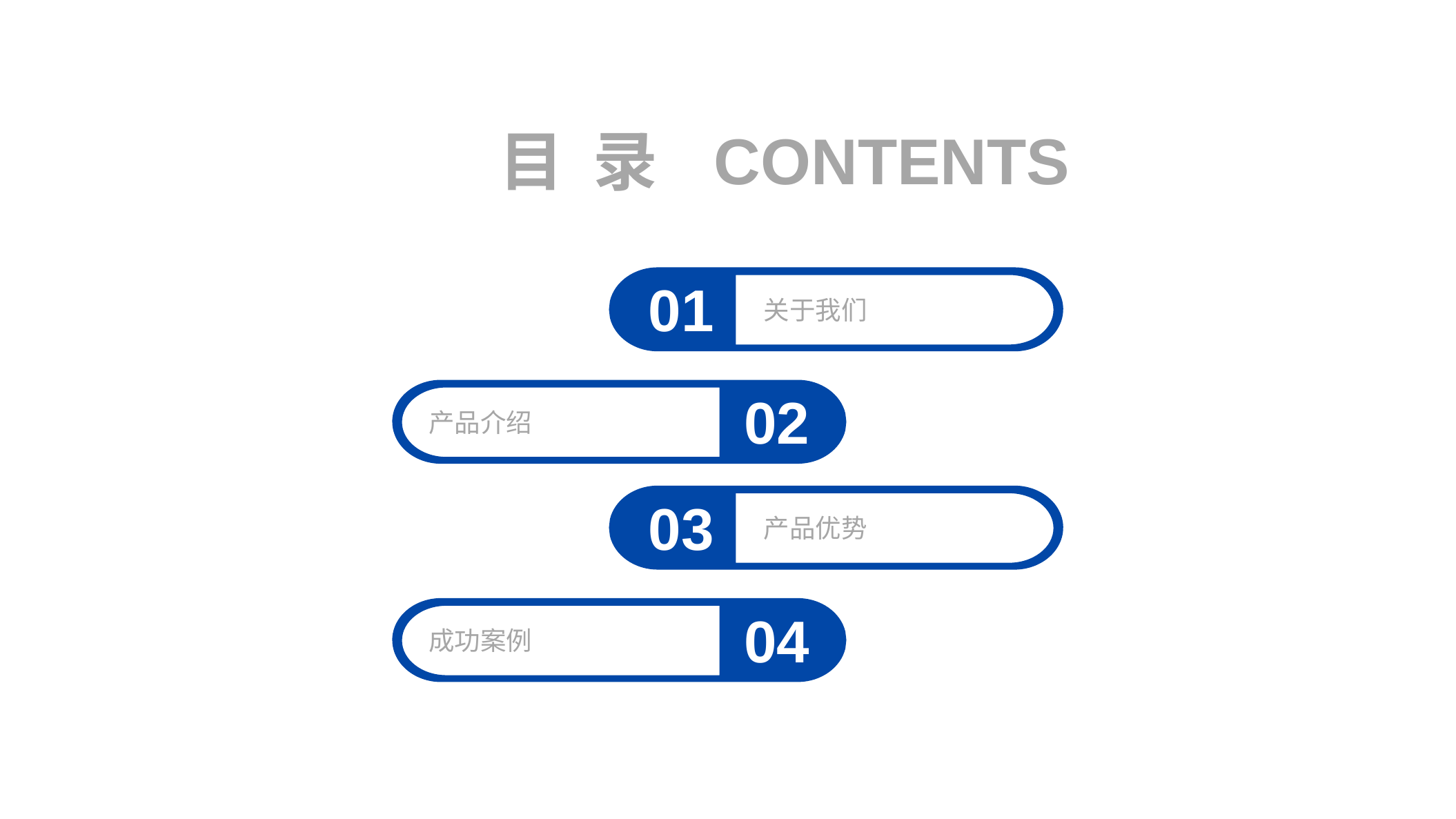

CONTENTS
目  录
关于我们
01
产品介绍
02
产品优势
03
成功案例
04